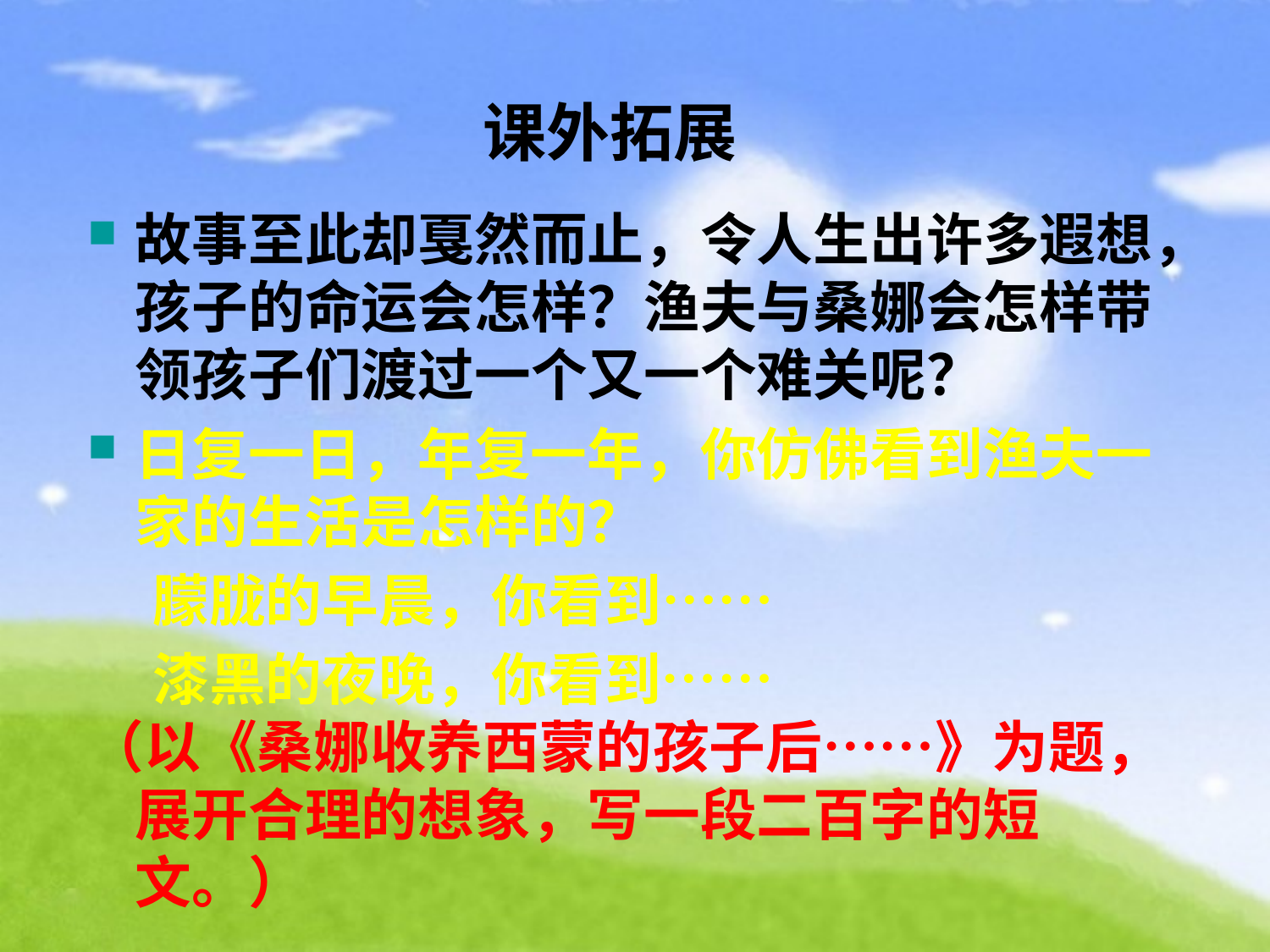

课外拓展
故事至此却戛然而止，令人生出许多遐想，孩子的命运会怎样？渔夫与桑娜会怎样带领孩子们渡过一个又一个难关呢？
日复一日，年复一年，你仿佛看到渔夫一家的生活是怎样的？
    朦胧的早晨，你看到……
    漆黑的夜晚，你看到……
（以《桑娜收养西蒙的孩子后……》为题，展开合理的想象，写一段二百字的短文。）